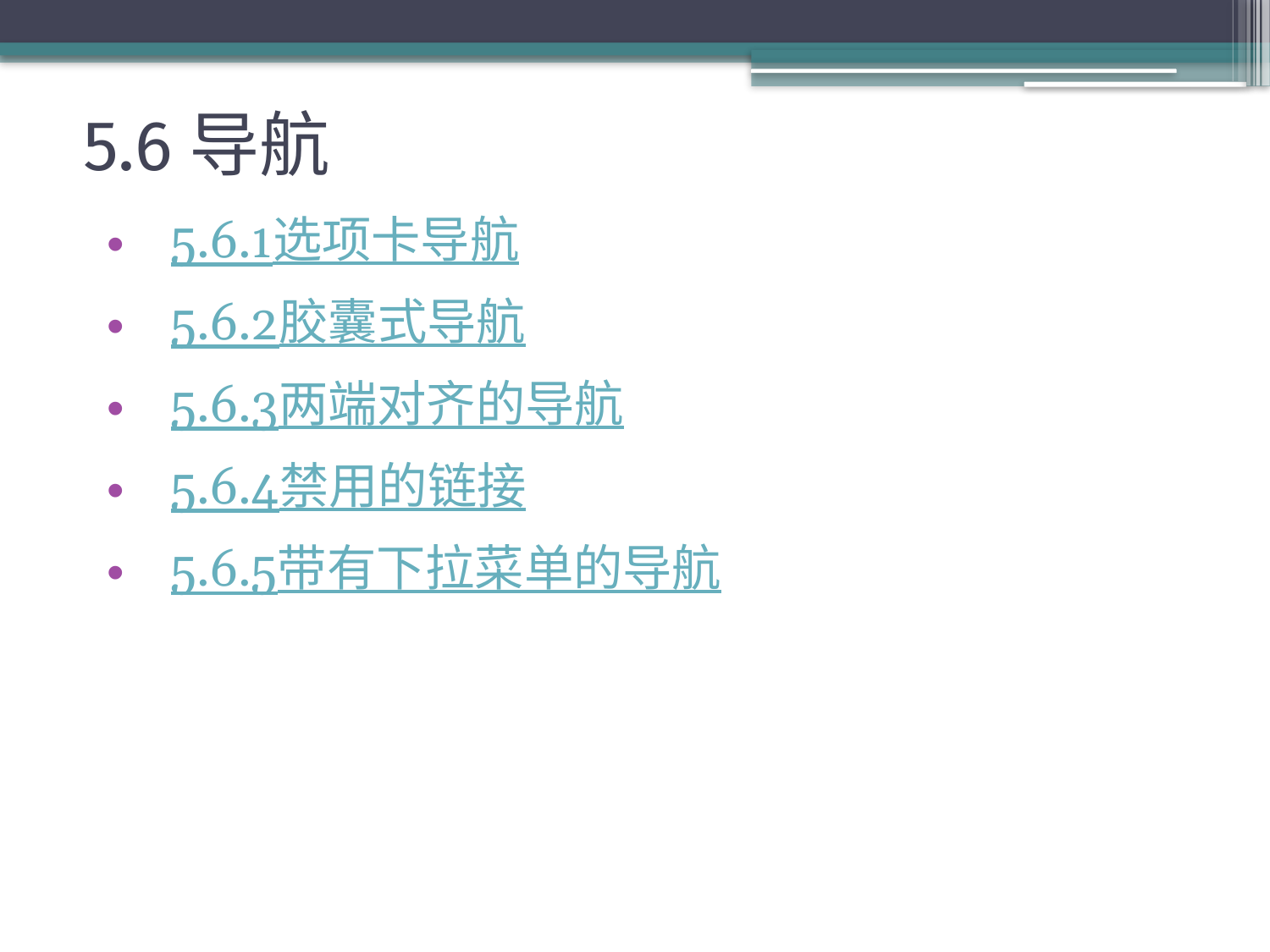

# 5.6导航
5.6.1选项卡导航
5.6.2胶囊式导航
5.6.3两端对齐的导航
5.6.4禁用的链接
5.6.5带有下拉菜单的导航